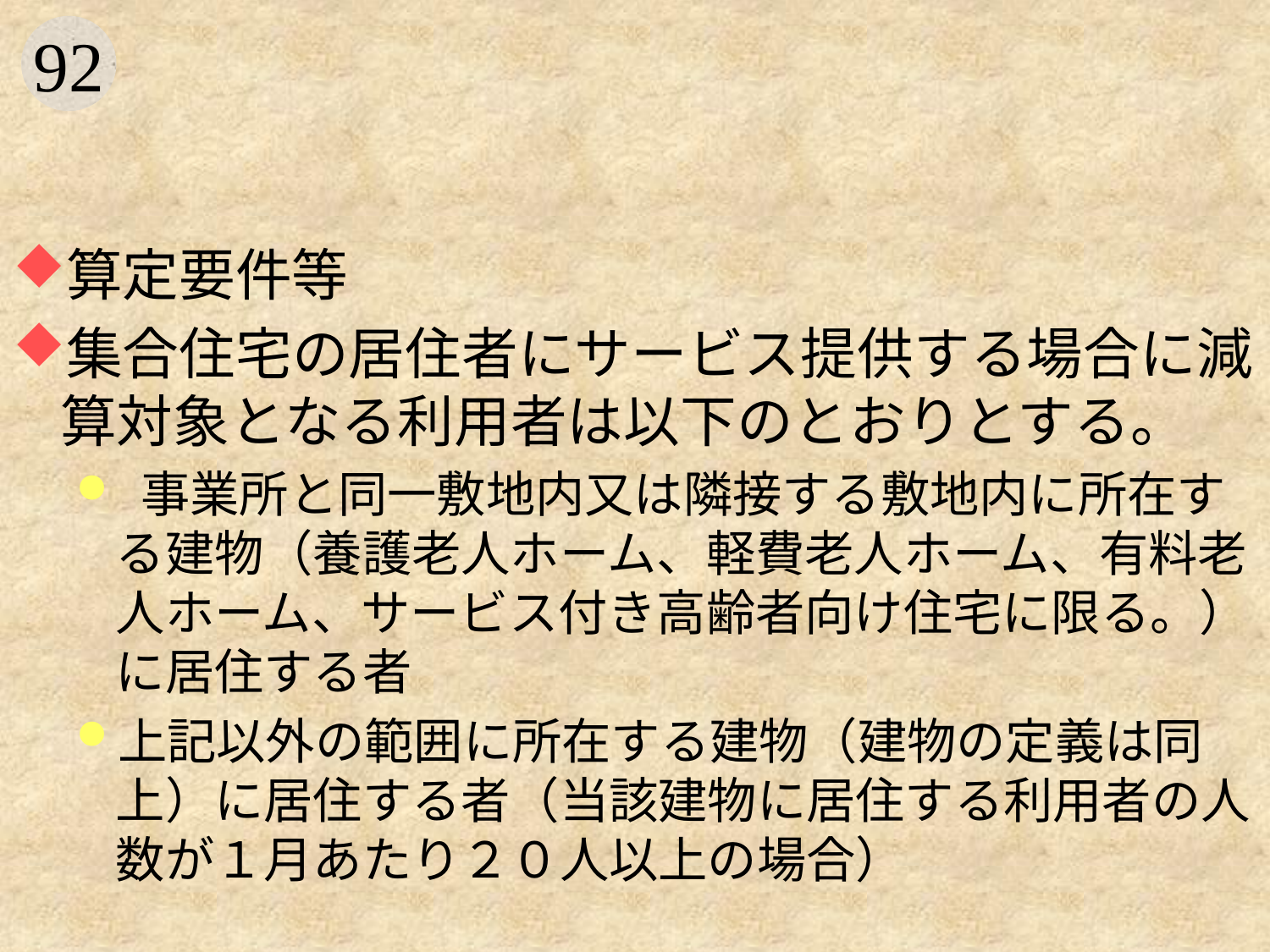

#
算定要件等
集合住宅の居住者にサービス提供する場合に減算対象となる利用者は以下のとおりとする。
 事業所と同一敷地内又は隣接する敷地内に所在する建物（養護老人ホーム、軽費老人ホーム、有料老人ホーム、サービス付き高齢者向け住宅に限る。）に居住する者
上記以外の範囲に所在する建物（建物の定義は同上）に居住する者（当該建物に居住する利用者の人数が１月あたり２０人以上の場合）